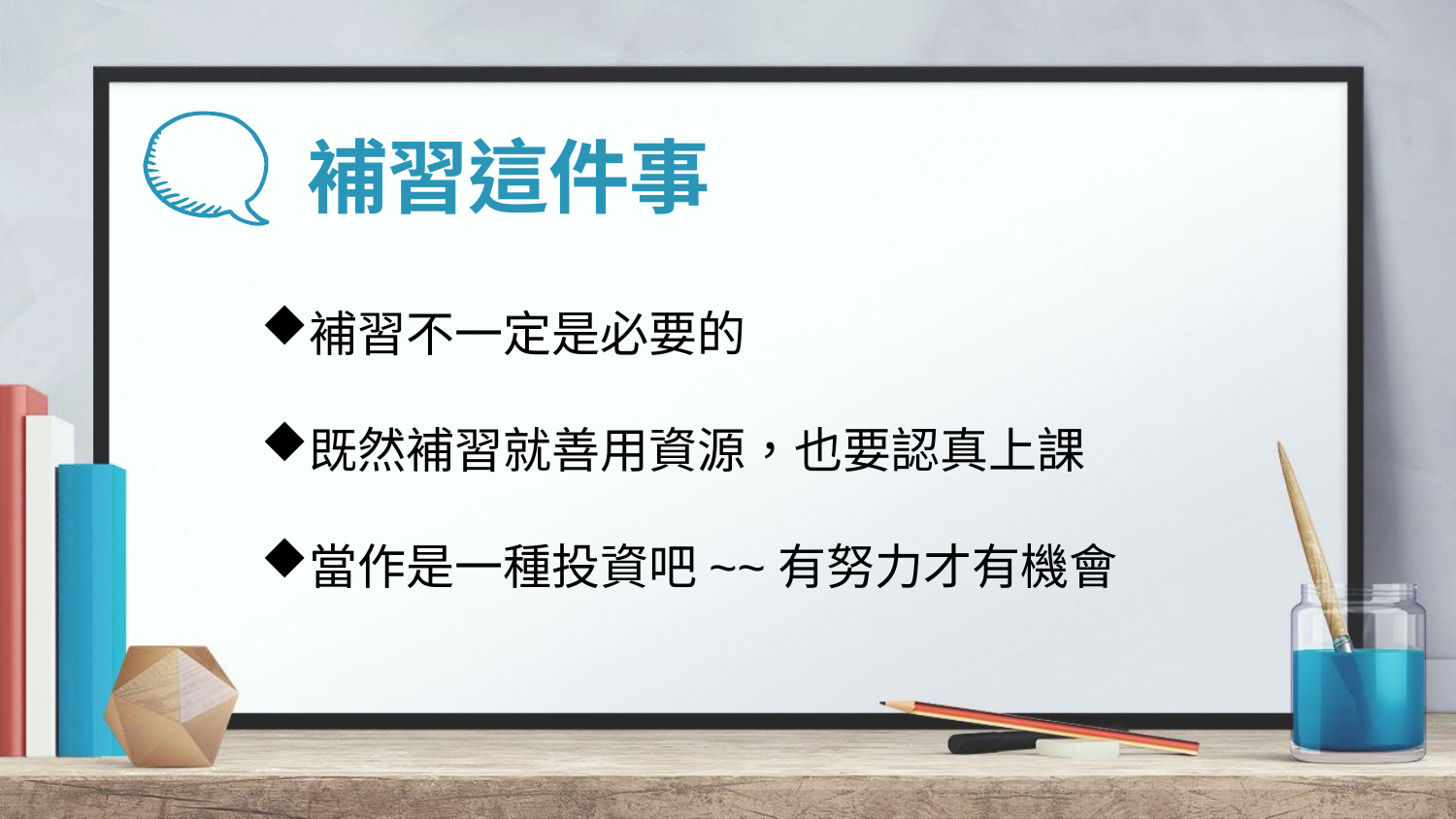

# 補習這件事
補習不一定是必要的
既然補習就善用資源，也要認真上課
當作是一種投資吧~~有努力才有機會